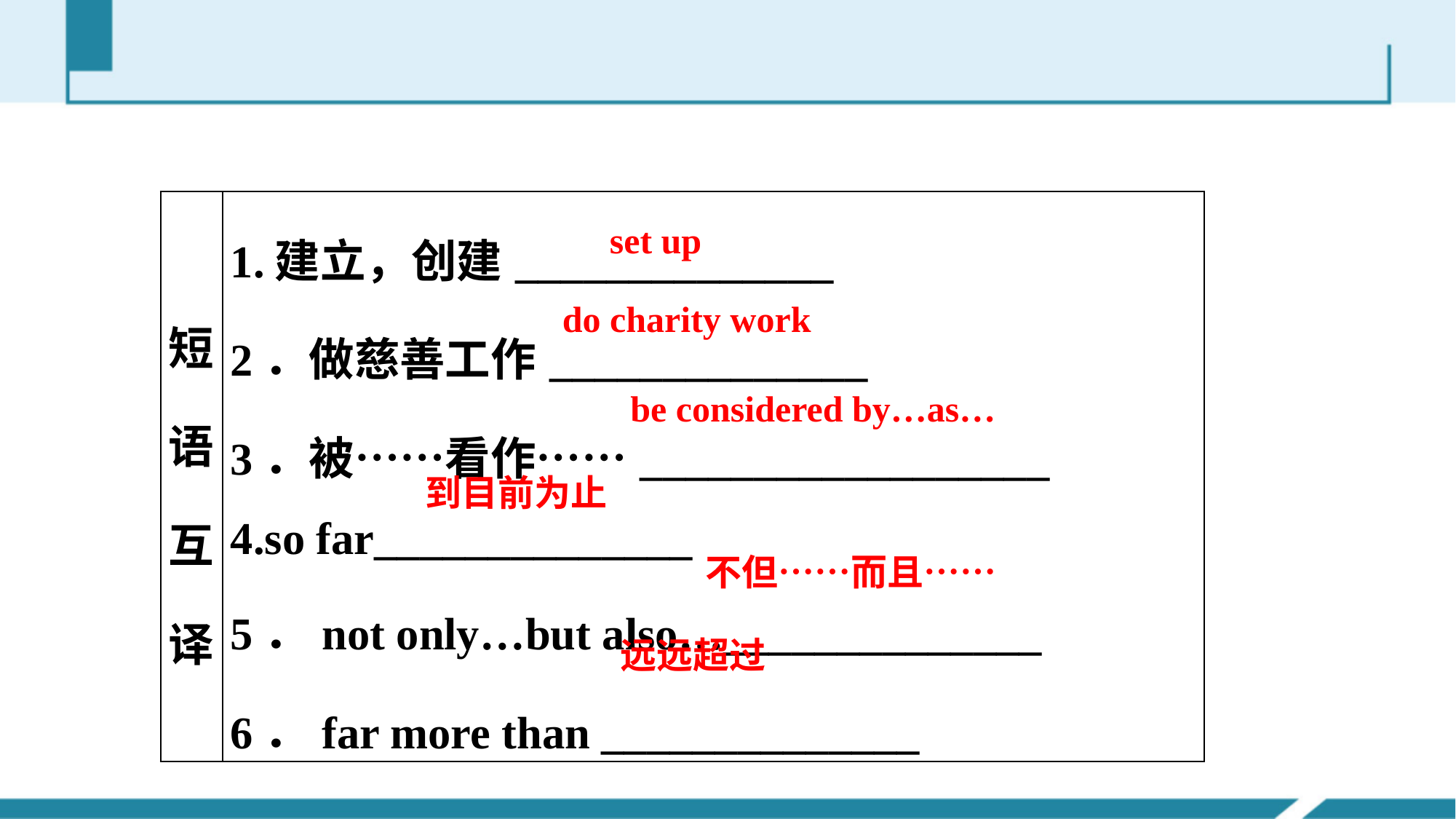

| 短语互译 | 1.建立，创建\_\_\_\_\_\_\_\_\_\_\_\_\_\_ 2．做慈善工作\_\_\_\_\_\_\_\_\_\_\_\_\_\_ 3．被……看作……\_\_\_\_\_\_\_\_\_\_\_\_\_\_\_\_\_\_ 4.so far\_\_\_\_\_\_\_\_\_\_\_\_\_\_ 5．not only…but also…\_\_\_\_\_\_\_\_\_\_\_\_\_\_ 6．far more than \_\_\_\_\_\_\_\_\_\_\_\_\_\_ |
| --- | --- |
set up
do charity work
be considered by…as…
到目前为止
不但……而且……
远远超过